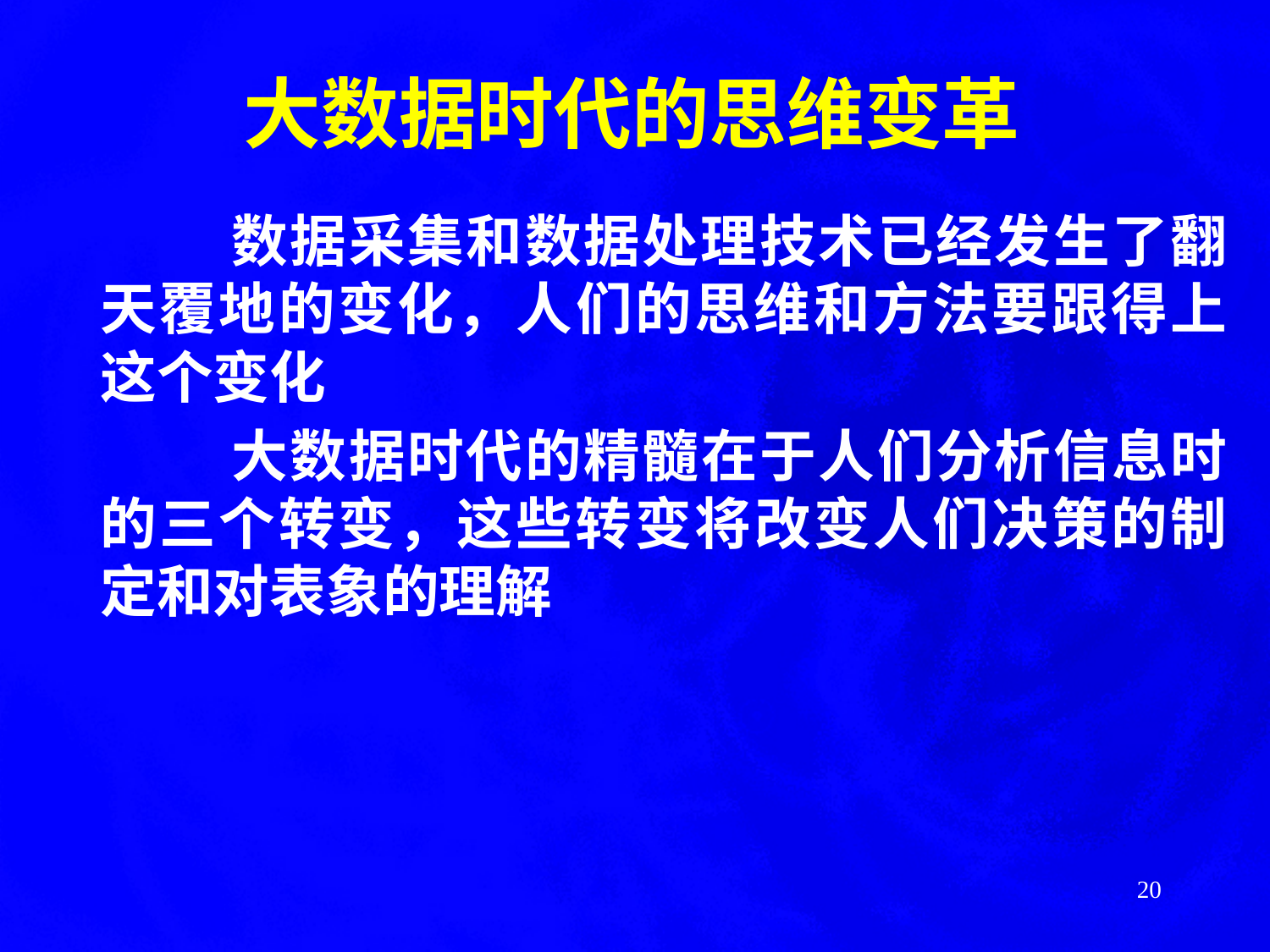

# 大数据时代的思维变革
		数据采集和数据处理技术已经发生了翻天覆地的变化，人们的思维和方法要跟得上这个变化
		大数据时代的精髓在于人们分析信息时的三个转变，这些转变将改变人们决策的制定和对表象的理解
20